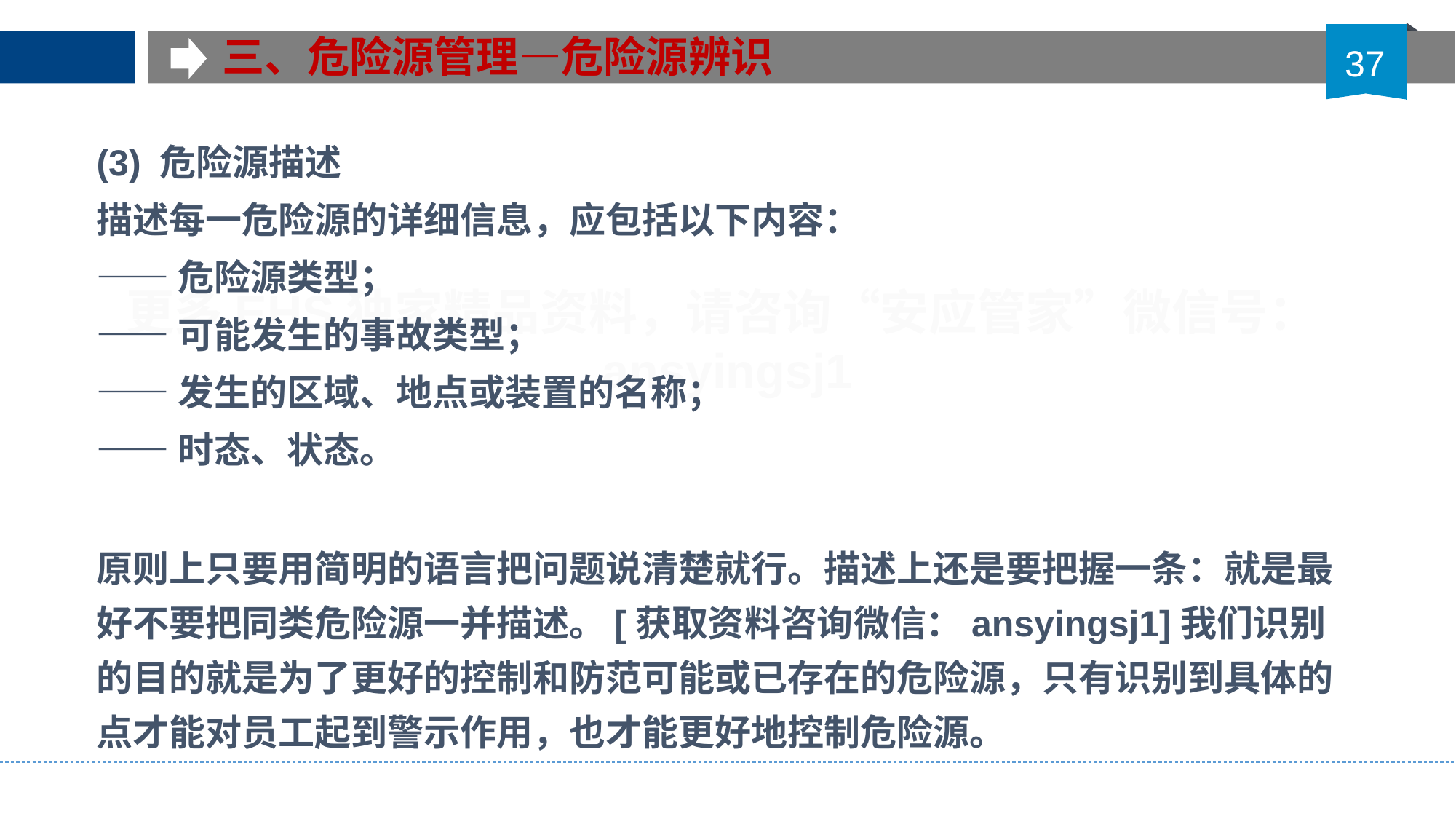

三、危险源管理—危险源辨识
37
(3) 危险源描述
描述每一危险源的详细信息，应包括以下内容：
——危险源类型；
——可能发生的事故类型；
——发生的区域、地点或装置的名称；
——时态、状态。
原则上只要用简明的语言把问题说清楚就行。描述上还是要把握一条：就是最好不要把同类危险源一并描述。[获取资料咨询微信：ansyingsj1]我们识别的目的就是为了更好的控制和防范可能或已存在的危险源，只有识别到具体的点才能对员工起到警示作用，也才能更好地控制危险源。